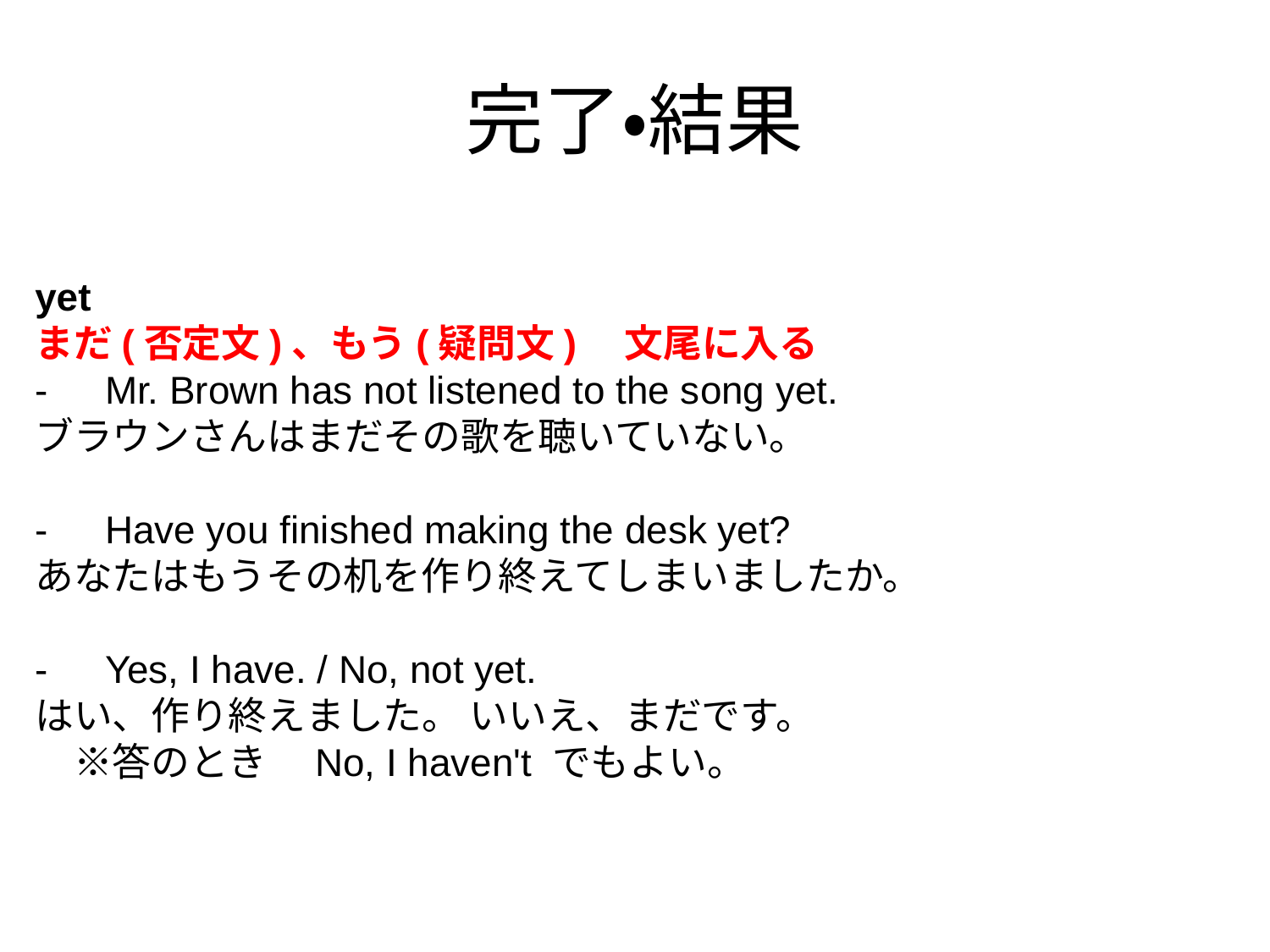

# 完了・結果
yet
まだ(否定文)、もう(疑問文)　文尾に入る
-　Mr. Brown has not listened to the song yet.
ブラウンさんはまだその歌を聴いていない。
-　Have you finished making the desk yet?
あなたはもうその机を作り終えてしまいましたか。
-　Yes, I have. / No, not yet.
はい、作り終えました。 いいえ、まだです。
　※答のとき　No, I haven't でもよい。